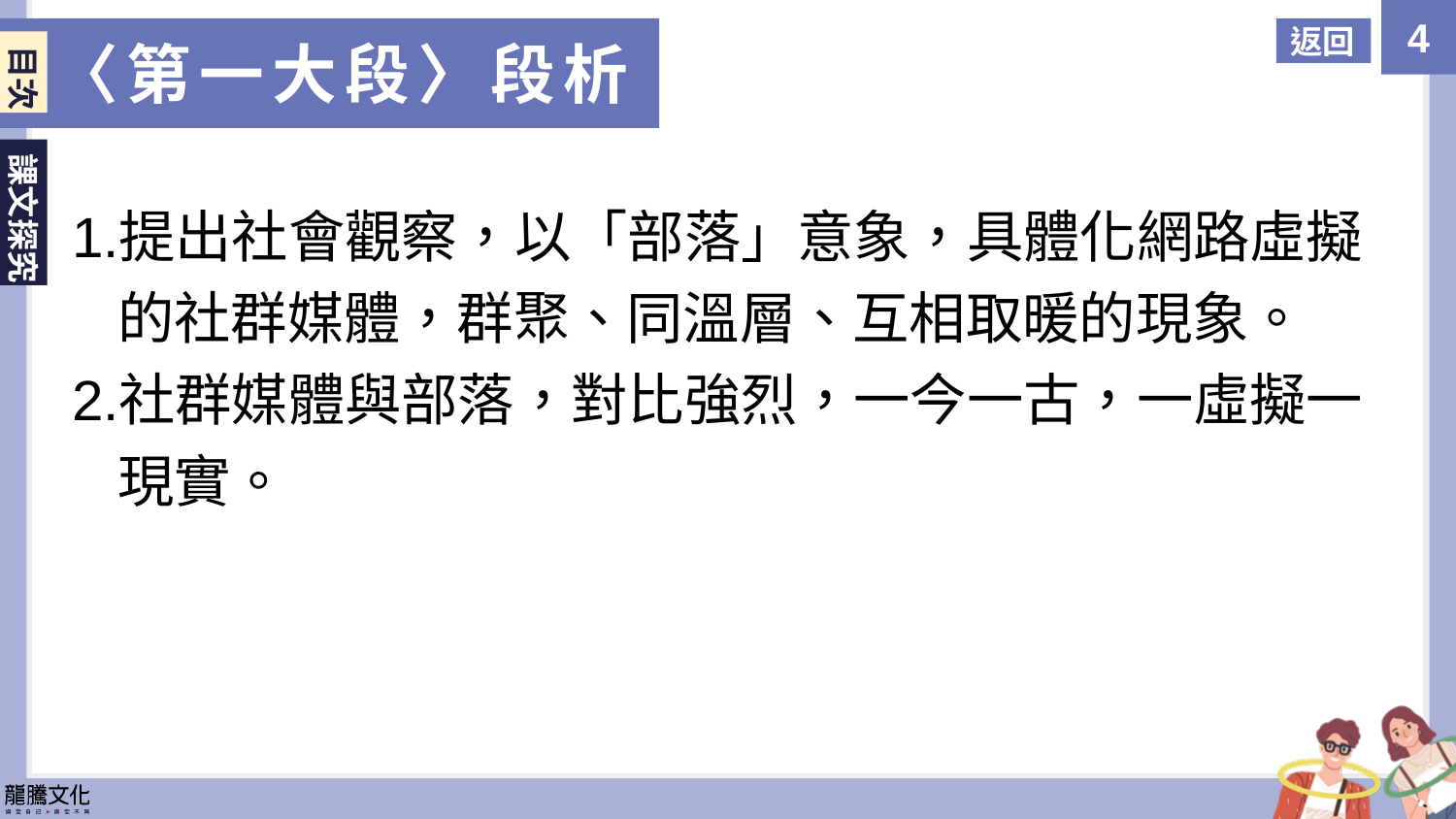

返回
〈第一大段〉段析
目次
提出社會觀察，以「部落」意象，具體化網路虛擬的社群媒體，群聚、同溫層、互相取暖的現象。
社群媒體與部落，對比強烈，一今一古，一虛擬一現實。